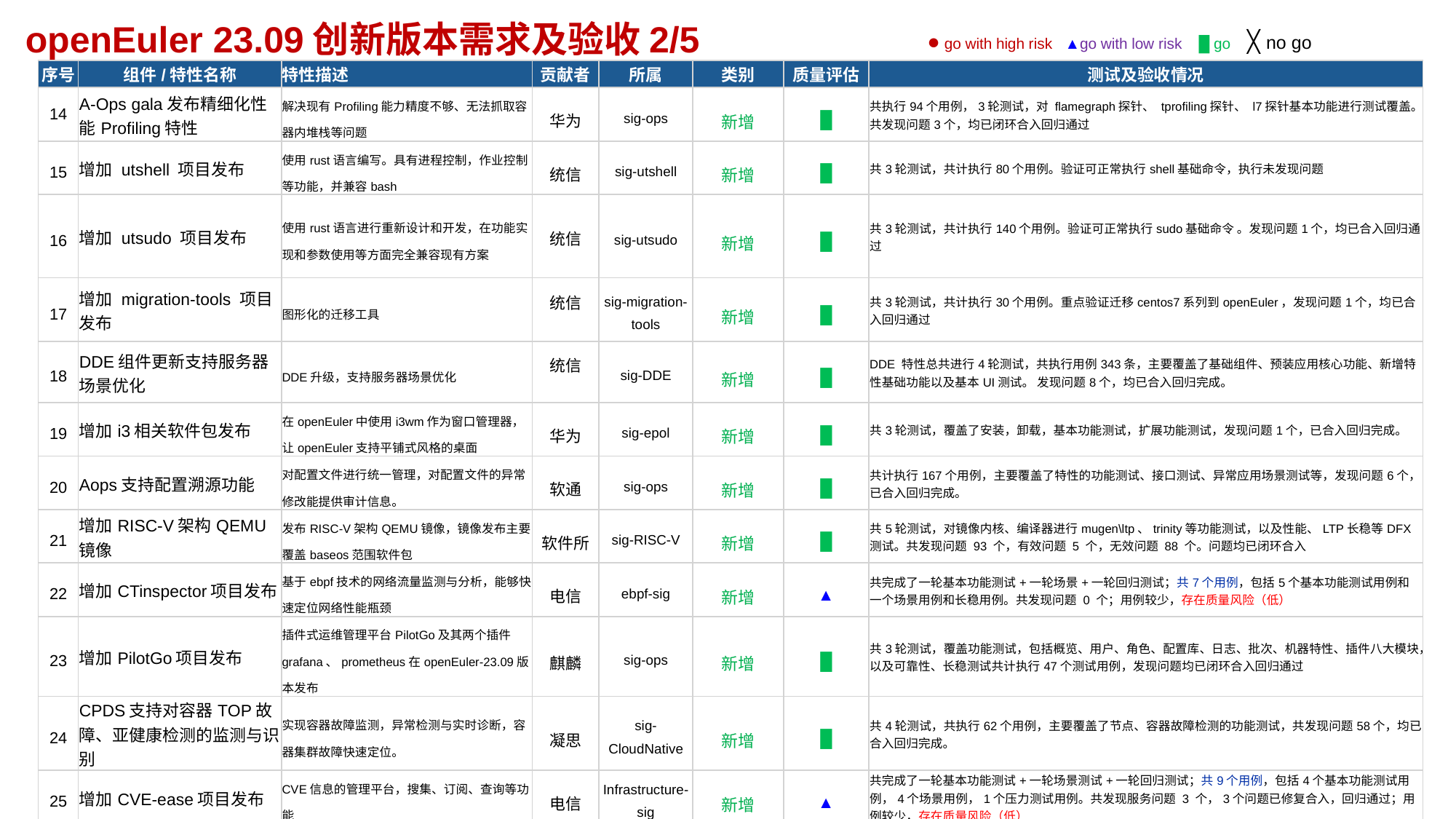

# openEuler 23.09创新版本需求及验收2/5
● go with high risk   ▲go with low risk    █ go    ╳ no go
| 序号 | 组件/特性名称 | 特性描述 | 贡献者 | 所属 | 类别 | 质量评估 | 测试及验收情况 |
| --- | --- | --- | --- | --- | --- | --- | --- |
| 14 | A-Ops gala发布精细化性能Profiling特性 | 解决现有Profiling能力精度不够、无法抓取容器内堆栈等问题 | 华为 | sig-ops | 新增 | █ | 共执行94个用例，3轮测试，对 flamegraph探针、 tprofiling探针、 l7探针基本功能进行测试覆盖。共发现问题3个，均已闭环合入回归通过 |
| 15 | 增加 utshell 项目发布 | 使用rust语言编写。具有进程控制，作业控制等功能，并兼容bash | 统信 | sig-utshell | 新增 | █ | 共3轮测试，共计执行80个用例。验证可正常执行shell基础命令，执行未发现问题 |
| 16 | 增加 utsudo 项目发布 | 使用rust语言进行重新设计和开发，在功能实现和参数使用等方面完全兼容现有方案 | 统信 | sig-utsudo | 新增 | █ | 共3轮测试，共计执行140个用例。验证可正常执行sudo基础命令 。发现问题1个，均已合入回归通过 |
| 17 | 增加 migration-tools 项目发布 | 图形化的迁移工具 | 统信 | sig-migration-tools | 新增 | █ | 共3轮测试，共计执行30个用例。重点验证迁移centos7系列到openEuler，发现问题1个，均已合入回归通过 |
| 18 | DDE组件更新支持服务器场景优化 | DDE升级，支持服务器场景优化 | 统信 | sig-DDE | 新增 | █ | DDE 特性总共进行4轮测试，共执行用例343条，主要覆盖了基础组件、预装应用核心功能、新增特性基础功能以及基本UI测试。 发现问题8个，均已合入回归完成。 |
| 19 | 增加i3相关软件包发布 | 在openEuler中使用i3wm作为窗口管理器，让openEuler支持平铺式风格的桌面 | 华为 | sig-epol | 新增 | █ | 共3轮测试，覆盖了安装，卸载，基本功能测试，扩展功能测试，发现问题1个，已合入回归完成。 |
| 20 | Aops支持配置溯源功能 | 对配置文件进行统一管理，对配置文件的异常修改能提供审计信息。 | 软通 | sig-ops | 新增 | █ | 共计执行167个用例，主要覆盖了特性的功能测试、接口测试、异常应用场景测试等，发现问题6个，已合入回归完成。 |
| 21 | 增加RISC-V架构QEMU镜像 | 发布RISC-V架构QEMU镜像，镜像发布主要覆盖baseos范围软件包 | 软件所 | sig-RISC-V | 新增 | █ | 共5轮测试，对镜像内核、编译器进行mugen\ltp、trinity等功能测试，以及性能、LTP长稳等DFX测试。共发现问题 93 个，有效问题 5 个，无效问题 88 个。问题均已闭环合入 |
| 22 | 增加CTinspector项目发布 | 基于ebpf技术的网络流量监测与分析，能够快速定位网络性能瓶颈 | 电信 | ebpf-sig | 新增 | ▲ | 共完成了一轮基本功能测试+一轮场景+一轮回归测试；共7个用例，包括5个基本功能测试用例和一个场景用例和长稳用例。共发现问题 0 个；用例较少，存在质量风险（低） |
| 23 | 增加PilotGo项目发布 | 插件式运维管理平台PilotGo及其两个插件grafana、prometheus在openEuler-23.09版本发布 | 麒麟 | sig-ops | 新增 | █ | 共3轮测试，覆盖功能测试，包括概览、用户、角色、配置库、日志、批次、机器特性、插件八大模块，以及可靠性、长稳测试共计执行47个测试用例，发现问题均已闭环合入回归通过 |
| 24 | CPDS支持对容器TOP故障、亚健康检测的监测与识别 | 实现容器故障监测，异常检测与实时诊断，容器集群故障快速定位。 | 凝思 | sig-CloudNative | 新增 | █ | 共4轮测试，共执行62个用例，主要覆盖了节点、容器故障检测的功能测试，共发现问题58个，均已合入回归完成。 |
| 25 | 增加CVE-ease项目发布 | CVE信息的管理平台，搜集、订阅、查询等功能 | 电信 | Infrastructure-sig | 新增 | ▲ | 共完成了一轮基本功能测试+一轮场景测试+一轮回归测试；共9个用例，包括4个基本功能测试用例，4个场景用例，1个压力测试用例。共发现服务问题 3 个，3个问题已修复合入，回归通过；用例较少，存在质量风险（低） |
| 26 | 继承特性回合 | 历史继承特性合入6.4内核版本并做验证 |  | 相关sig组 | 新增 | █ | 除syscare、aops外，其他特性测试均通过，质量良好 |
| 27 | openEuler-22.03-SP2继承需求回合（内核） | 内核关键特性合入6.4版本上并做验证 | 华为 | kernel | 新增 | █ | 回合完成，共计执行用例4000+,发现问题均已闭环合入，回归通过 |
伙伴特性贡献总结
竞争力特性总结